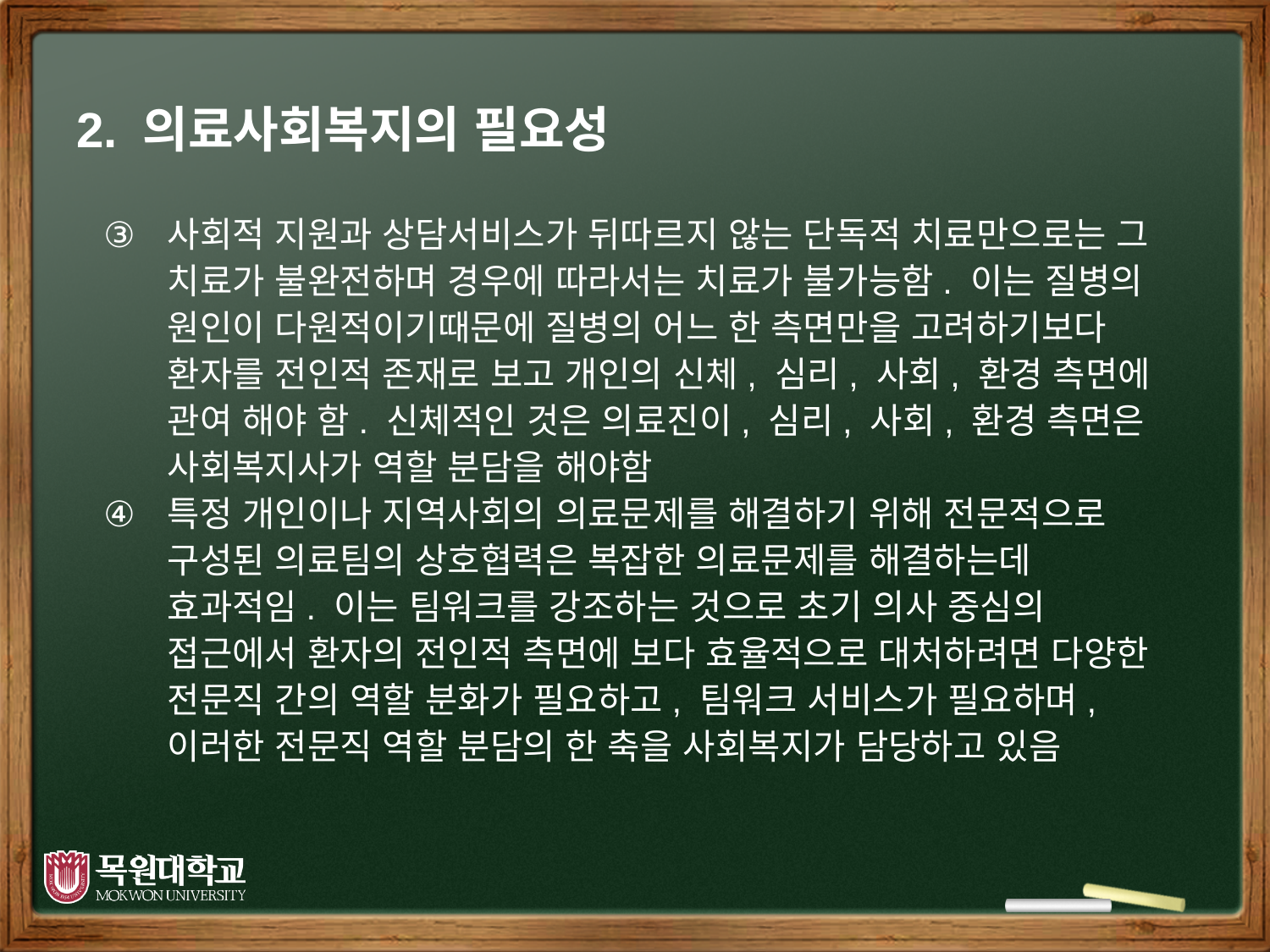

# 2. 의료사회복지의 필요성

사회적 지원과 상담서비스가 뒤따르지 않는 단독적 치료만으로는 그 치료가 불완전하며 경우에 따라서는 치료가 불가능함. 이는 질병의 원인이 다원적이기때문에 질병의 어느 한 측면만을 고려하기보다 환자를 전인적 존재로 보고 개인의 신체, 심리, 사회, 환경 측면에 관여 해야 함. 신체적인 것은 의료진이, 심리, 사회, 환경 측면은 사회복지사가 역할 분담을 해야함
특정 개인이나 지역사회의 의료문제를 해결하기 위해 전문적으로 구성된 의료팀의 상호협력은 복잡한 의료문제를 해결하는데 효과적임. 이는 팀워크를 강조하는 것으로 초기 의사 중심의 접근에서 환자의 전인적 측면에 보다 효율적으로 대처하려면 다양한 전문직 간의 역할 분화가 필요하고, 팀워크 서비스가 필요하며, 이러한 전문직 역할 분담의 한 축을 사회복지가 담당하고 있음